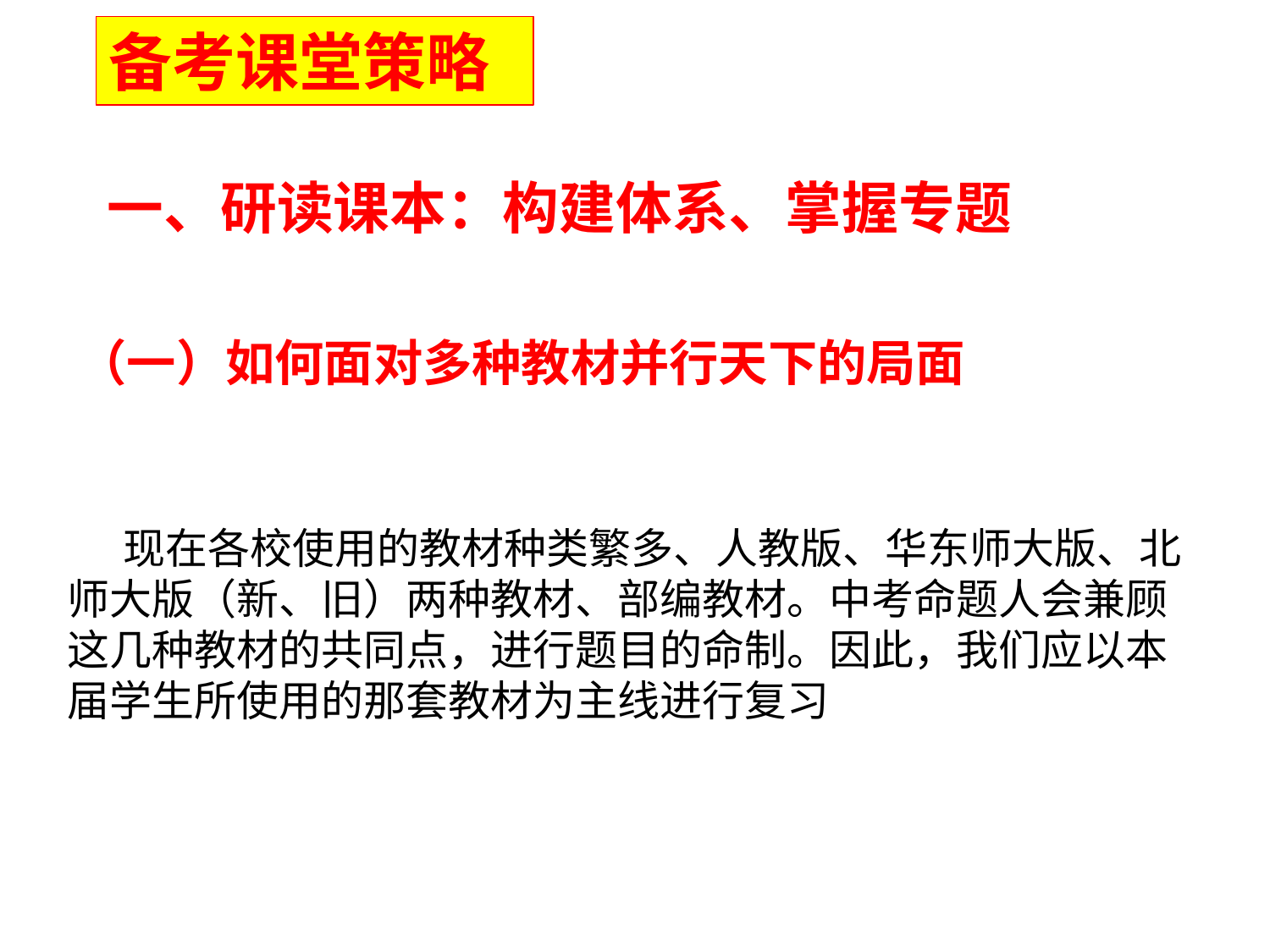

备考课堂策略
一、研读课本：构建体系、掌握专题
（一）如何面对多种教材并行天下的局面
      现在各校使用的教材种类繁多、人教版、华东师大版、北师大版（新、旧）两种教材、部编教材。中考命题人会兼顾这几种教材的共同点，进行题目的命制。因此，我们应以本届学生所使用的那套教材为主线进行复习